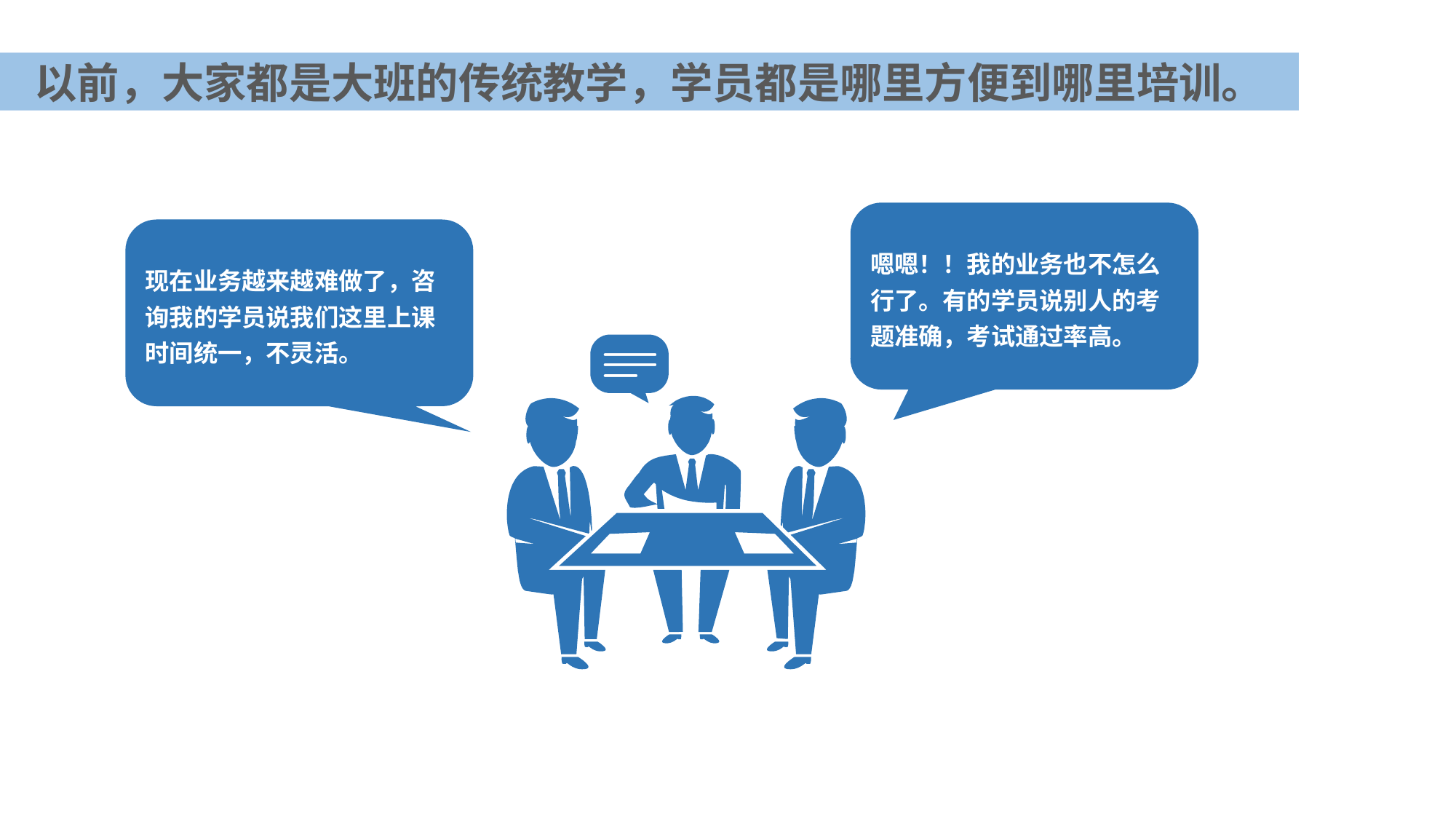

以前，大家都是大班的传统教学，学员都是哪里方便到哪里培训。
嗯嗯！！我的业务也不怎么行了。有的学员说别人的考题准确，考试通过率高。
现在业务越来越难做了，咨询我的学员说我们这里上课时间统一，不灵活。